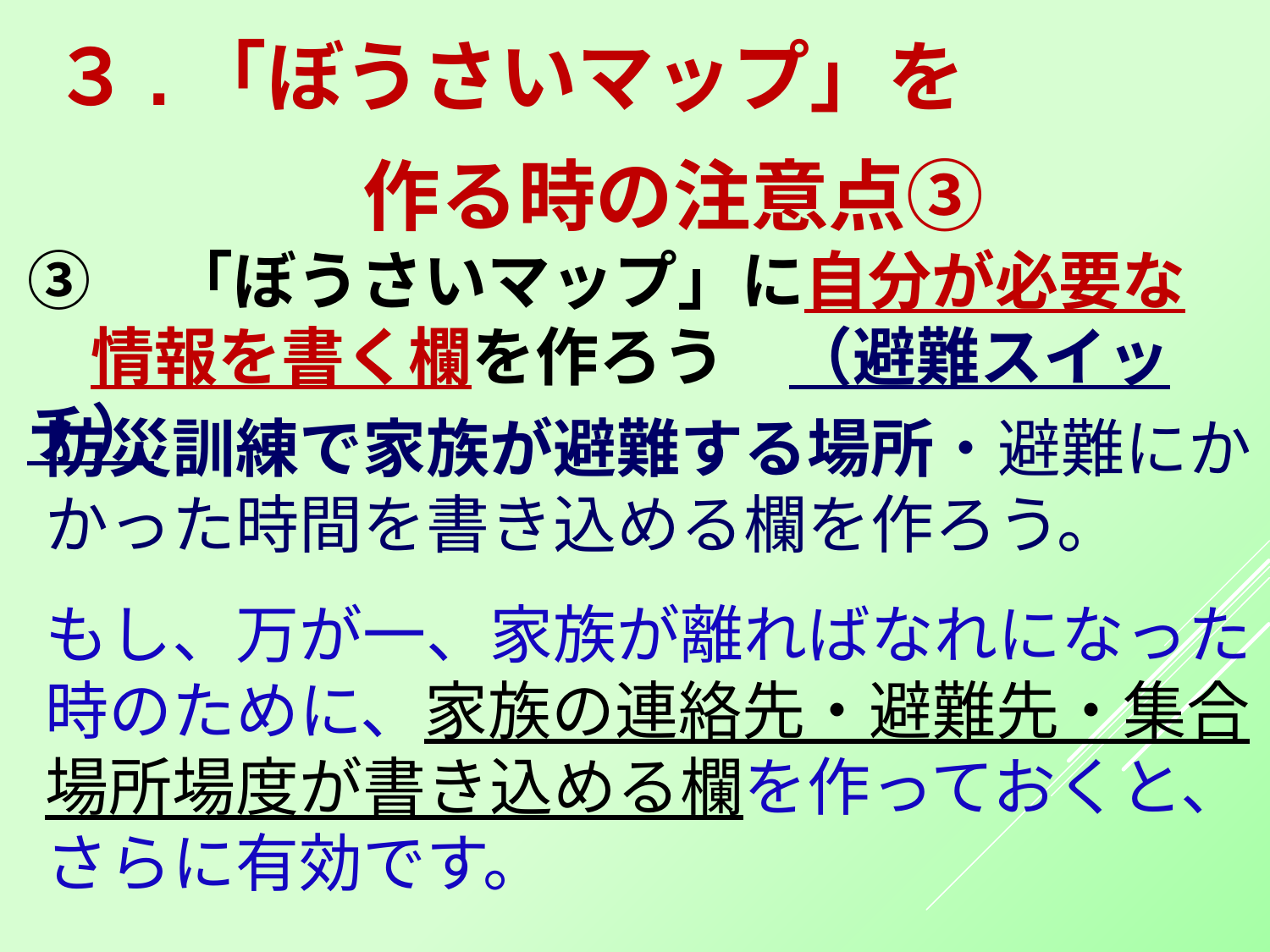

３.「ぼうさいマップ」を
　　　　作る時の注意点③
③　「ぼうさいマップ」に自分が必要な
　情報を書く欄を作ろう　（避難スイッチ）
防災訓練で家族が避難する場所・避難にかかった時間を書き込める欄を作ろう。

もし、万が一、家族が離ればなれになった時のために、家族の連絡先・避難先・集合場所場度が書き込める欄を作っておくと、さらに有効です。